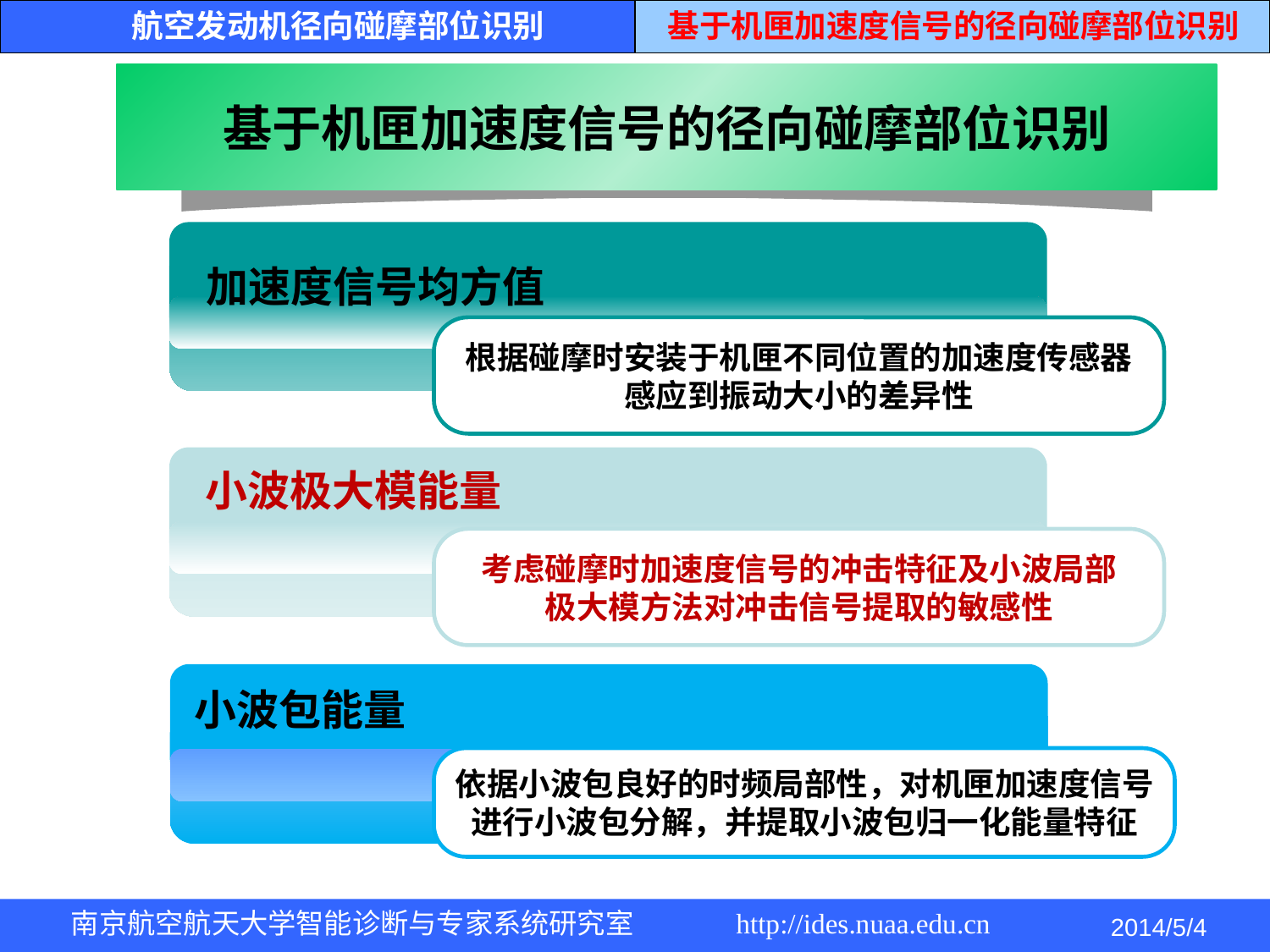

航空发动机径向碰摩部位识别
基于机匣加速度信号的径向碰摩部位识别
基于机匣加速度信号的径向碰摩部位识别

加速度信号均方值
根据碰摩时安装于机匣不同位置的加速度传感器
感应到振动大小的差异性

小波极大模能量
考虑碰摩时加速度信号的冲击特征及小波局部
极大模方法对冲击信号提取的敏感性

小波包能量
依据小波包良好的时频局部性，对机匣加速度信号
进行小波包分解，并提取小波包归一化能量特征
2014/5/4
南京航空航天大学智能诊断与专家系统研究室               http://ides.nuaa.edu.cn